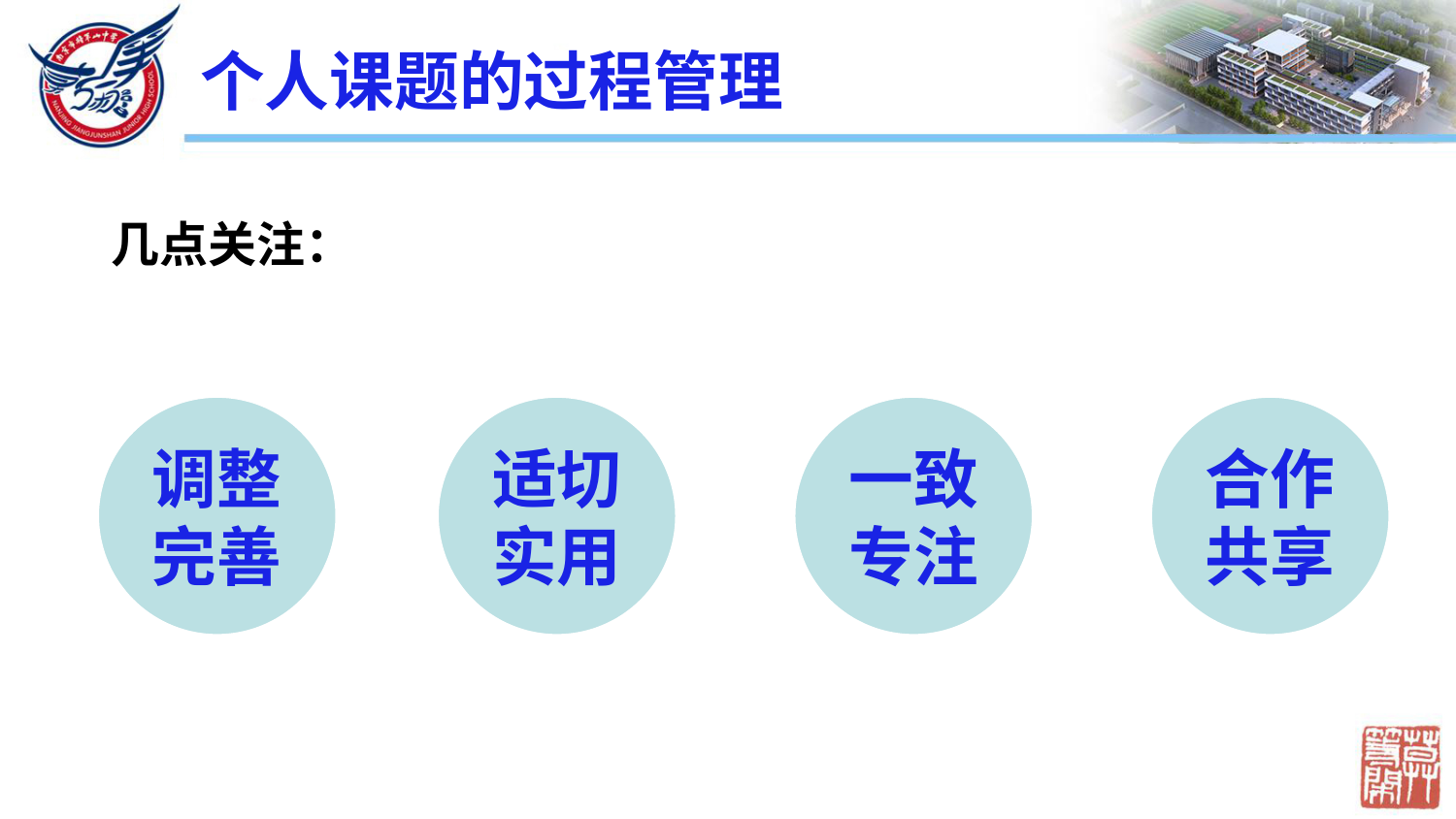

个人课题的过程管理
几点关注：
调整
完善
适切
实用
一致
专注
合作共享